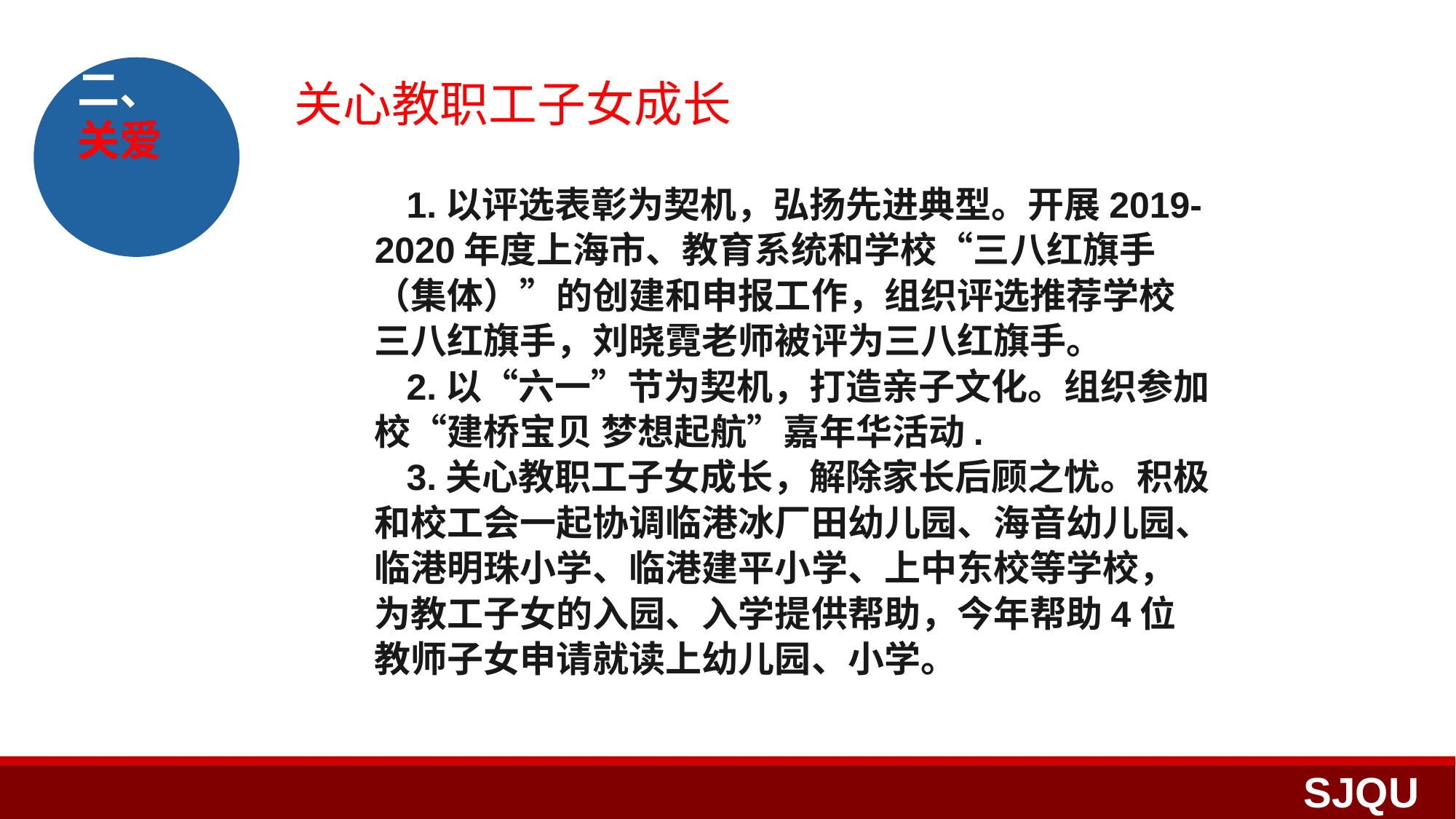

二、
关爱

关心教职工子女成长

1.以评选表彰为契机，弘扬先进典型。开展2019-2020年度上海市、教育系统和学校“三八红旗手（集体）”的创建和申报工作，组织评选推荐学校三八红旗手，刘晓霓老师被评为三八红旗手。
2.以“六一”节为契机，打造亲子文化。组织参加校“建桥宝贝 梦想起航”嘉年华活动.
3.关心教职工子女成长，解除家长后顾之忧。积极和校工会一起协调临港冰厂田幼儿园、海音幼儿园、临港明珠小学、临港建平小学、上中东校等学校，为教工子女的入园、入学提供帮助，今年帮助4位教师子女申请就读上幼儿园、小学。
。

SJQU